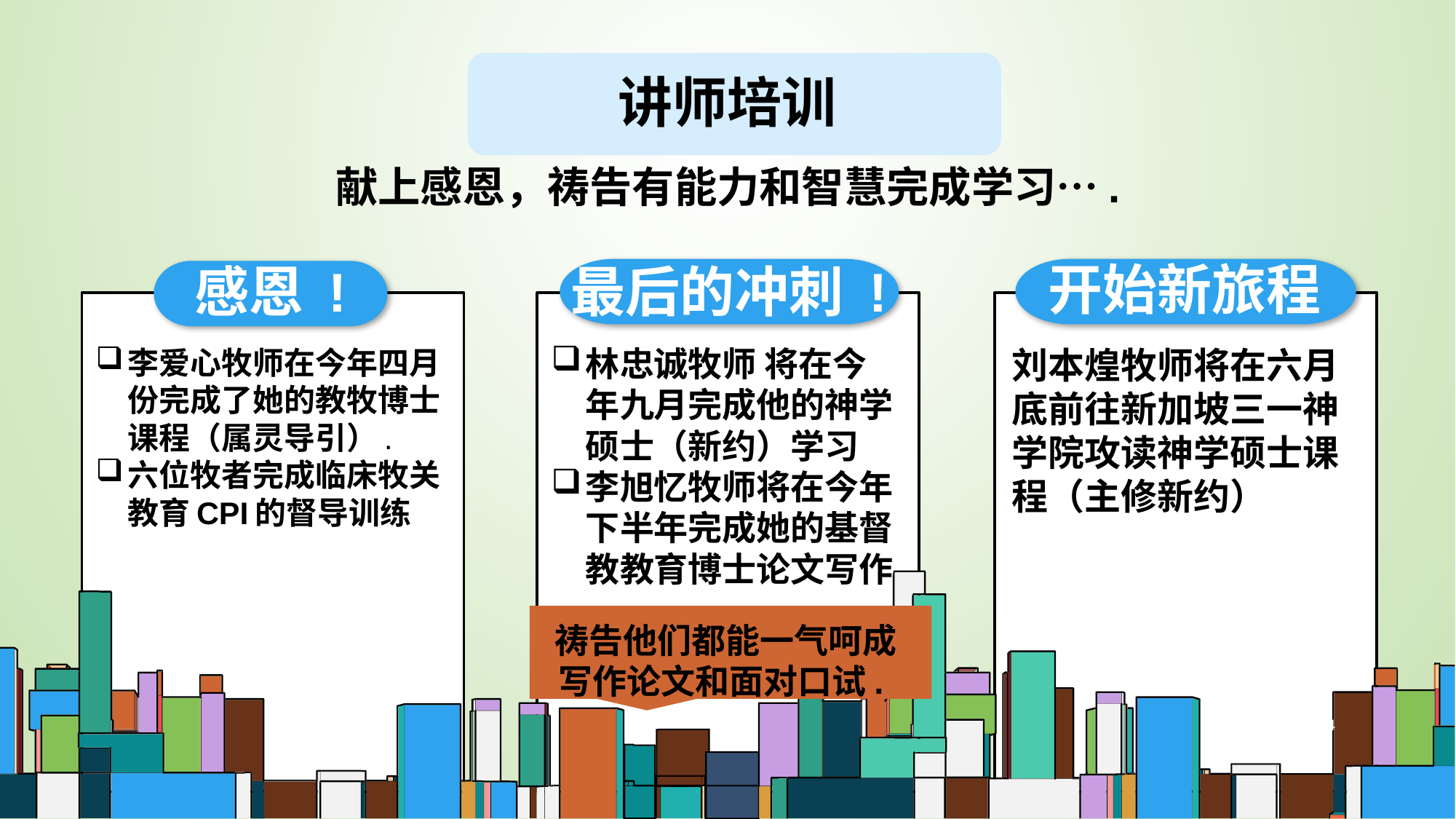

# 讲师培训
献上感恩，祷告有能力和智慧完成学习….
开始新旅程
最后的冲刺 !
感恩 !

林忠诚牧师 将在今年九月完成他的神学硕士（新约）学习
李旭忆牧师将在今年下半年完成她的基督教教育博士论文写作

祷告他们都能一气呵成写作论文和面对口试.
刘本煌牧师将在六月底前往新加坡三一神学院攻读神学硕士课程（主修新约）
李爱心牧师在今年四月份完成了她的教牧博士课程（属灵导引）.
六位牧者完成临床牧关教育CPI的督导训练

4